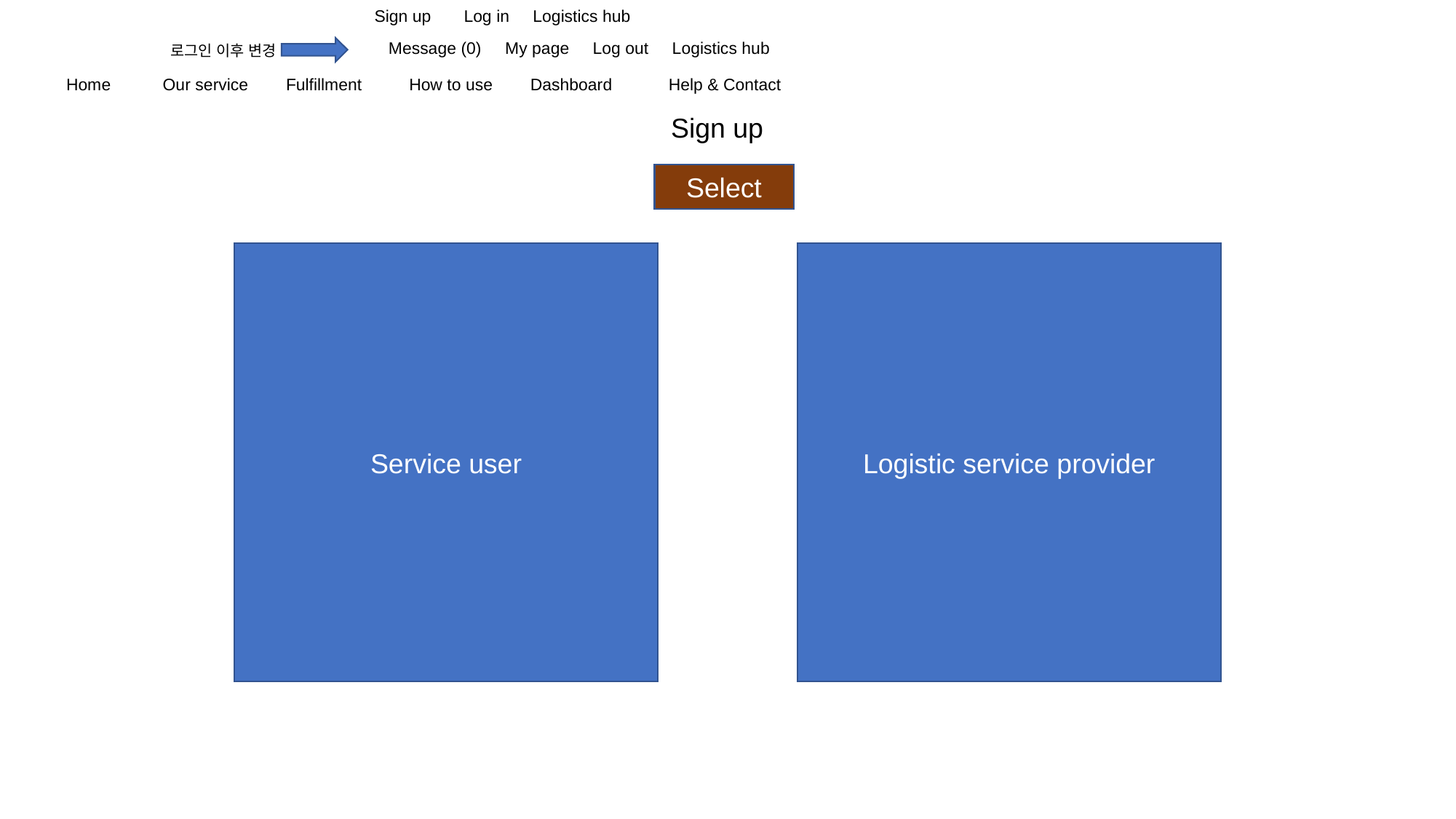

Sign up       Log in     Logistics hub
Message (0)     My page     Log out     Logistics hub
로그인 이후 변경

 Home           Our service        Fulfillment          How to use        Dashboard            Help & Contact
Sign up
Select
Service user
Logistic service provider